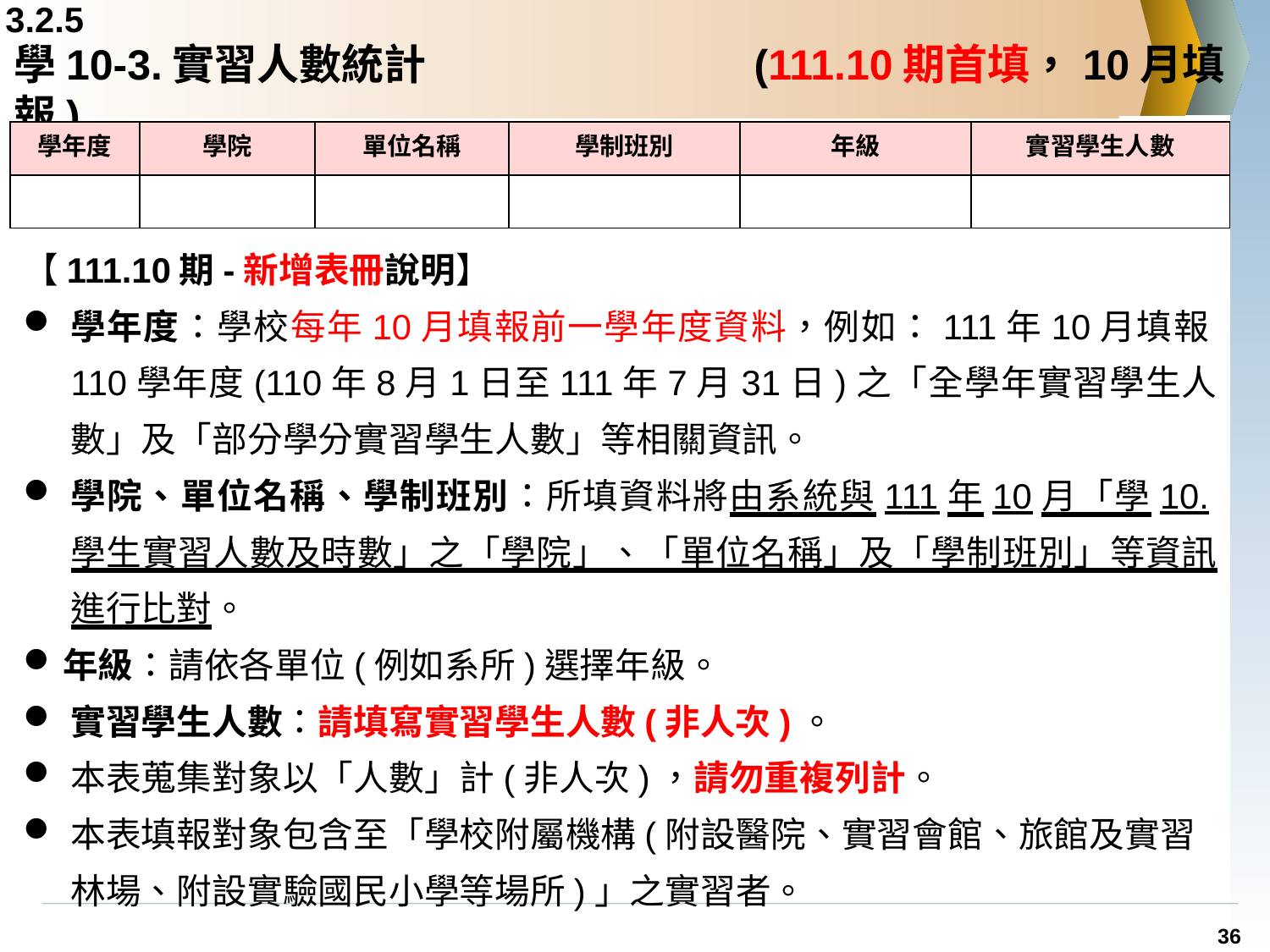

3.2.5
# 學10-3.實習人數統計		          (111.10期首填，10月填報)
| 學年度 | 學院 | 單位名稱 | 學制班別 | 年級 | 實習學生人數 |
| --- | --- | --- | --- | --- | --- |
|  |  |  |  |  |  |
【111.10期-新增表冊說明】
學年度：學校每年10月填報前一學年度資料，例如：111年10月填報110學年度(110年8月1日至111年7月31日)之「全學年實習學生人數」及「部分學分實習學生人數」等相關資訊。
學院、單位名稱、學制班別：所填資料將由系統與111年10月「學10.學生實習人數及時數」之「學院」、「單位名稱」及「學制班別」等資訊進行比對。
年級：請依各單位(例如系所)選擇年級。
實習學生人數：請填寫實習學生人數(非人次)。
本表蒐集對象以「人數」計(非人次)，請勿重複列計。
本表填報對象包含至「學校附屬機構(附設醫院、實習會館、旅館及實習林場、附設實驗國民小學等場所)」之實習者。